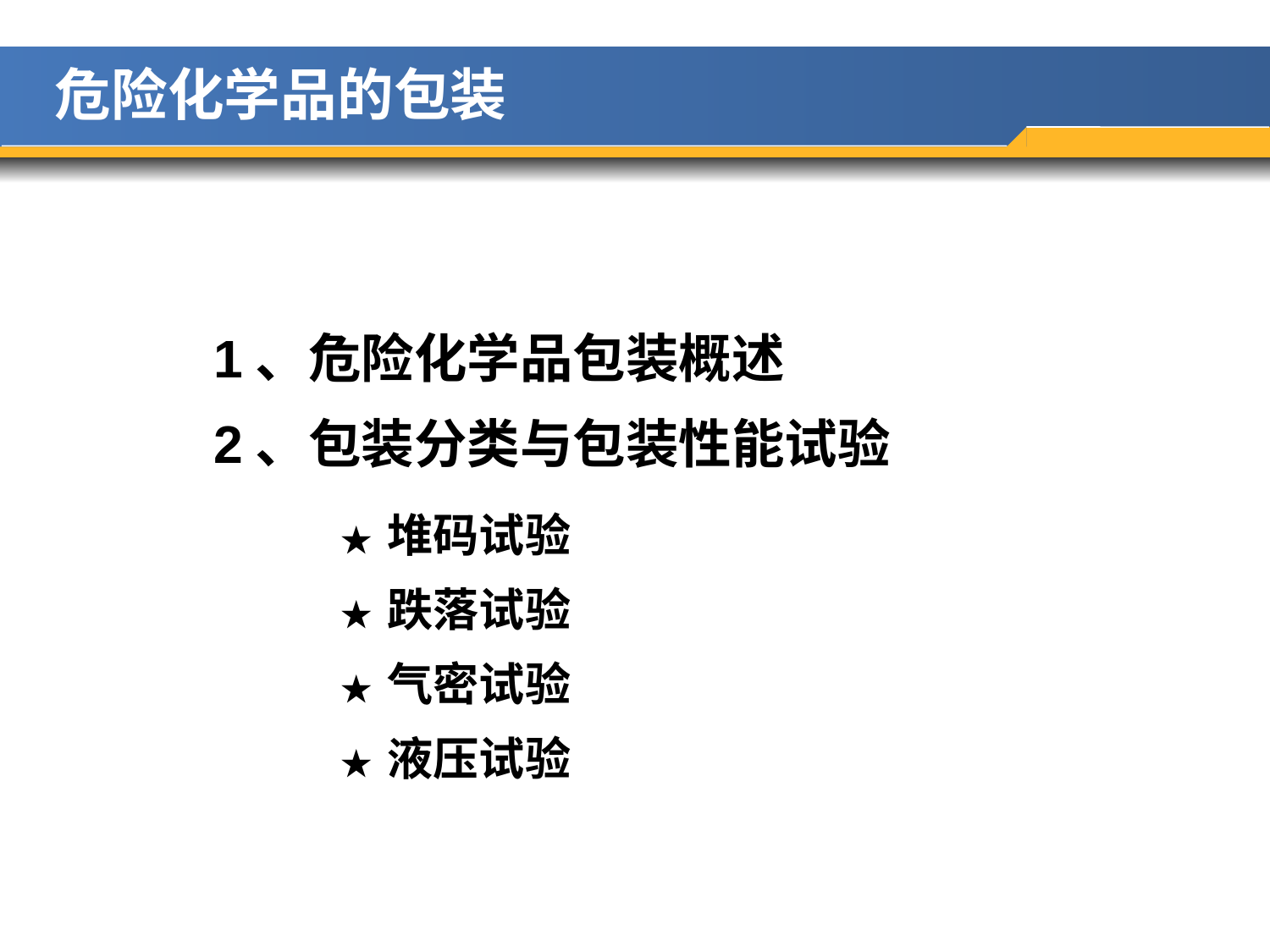

危险化学品的包装

1、危险化学品包装概述
2、包装分类与包装性能试验
★ 堆码试验
★ 跌落试验
★ 气密试验
★ 液压试验